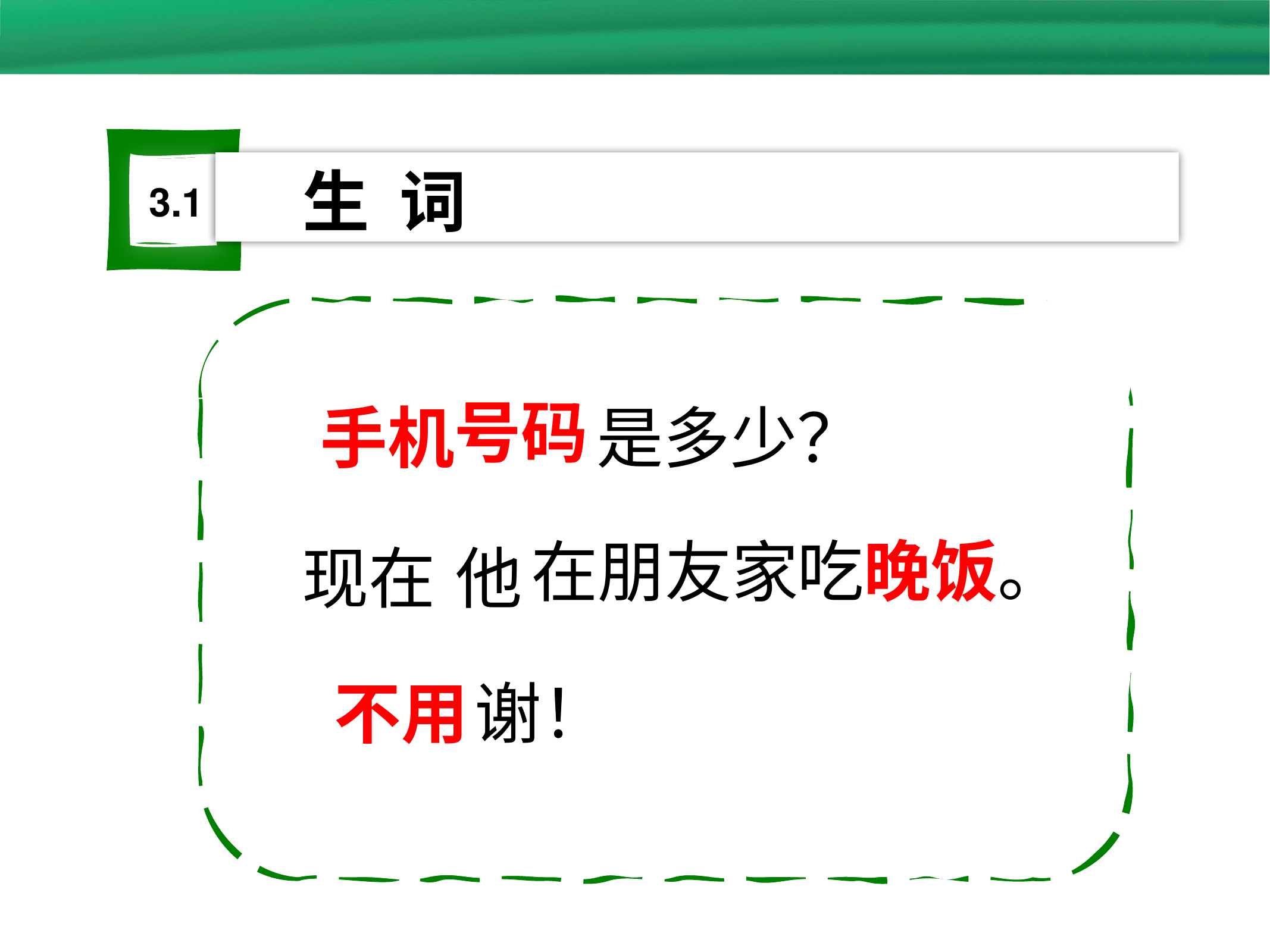

生  词
3.1

号码
手机
是多少？
吃晚饭。
在朋友家
现在
他
不用
谢！